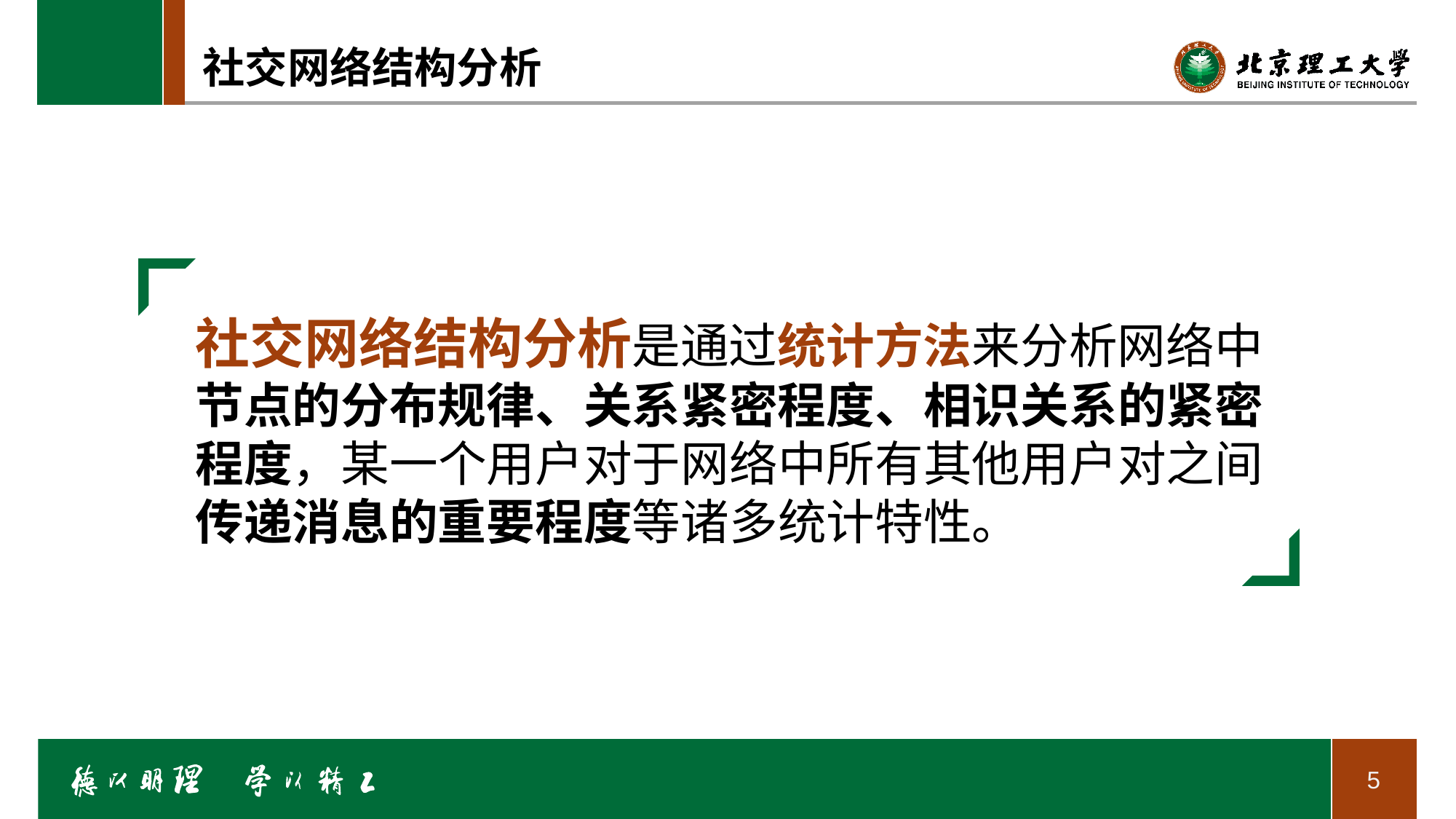

# 社交网络结构分析

社交网络结构分析是通过统计方法来分析网络中节点的分布规律、关系紧密程度、相识关系的紧密程度，某一个用户对于网络中所有其他用户对之间传递消息的重要程度等诸多统计特性。